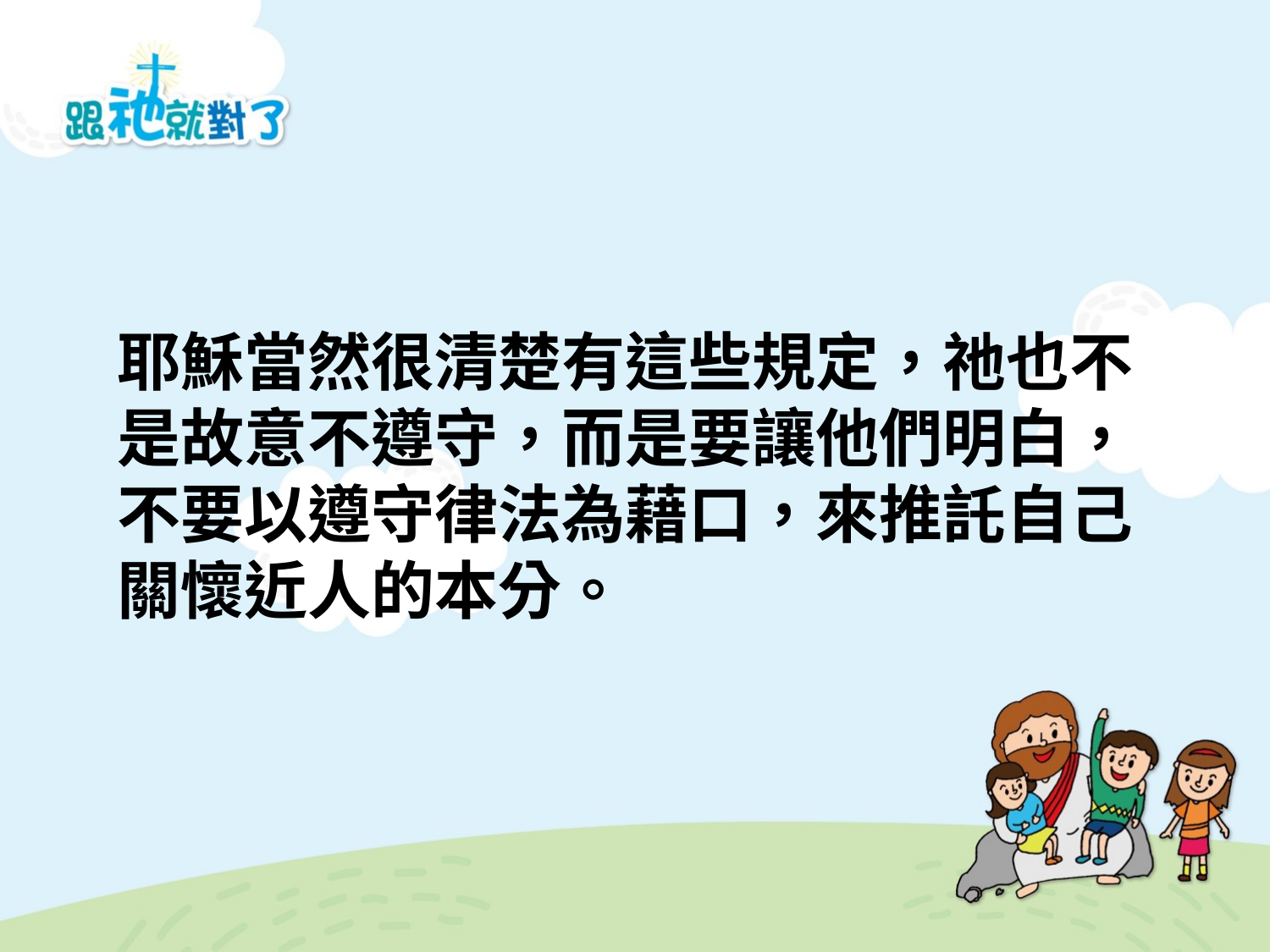

耶穌當然很清楚有這些規定，祂也不是故意不遵守，而是要讓他們明白，不要以遵守律法為藉口，來推託自己關懷近人的本分。